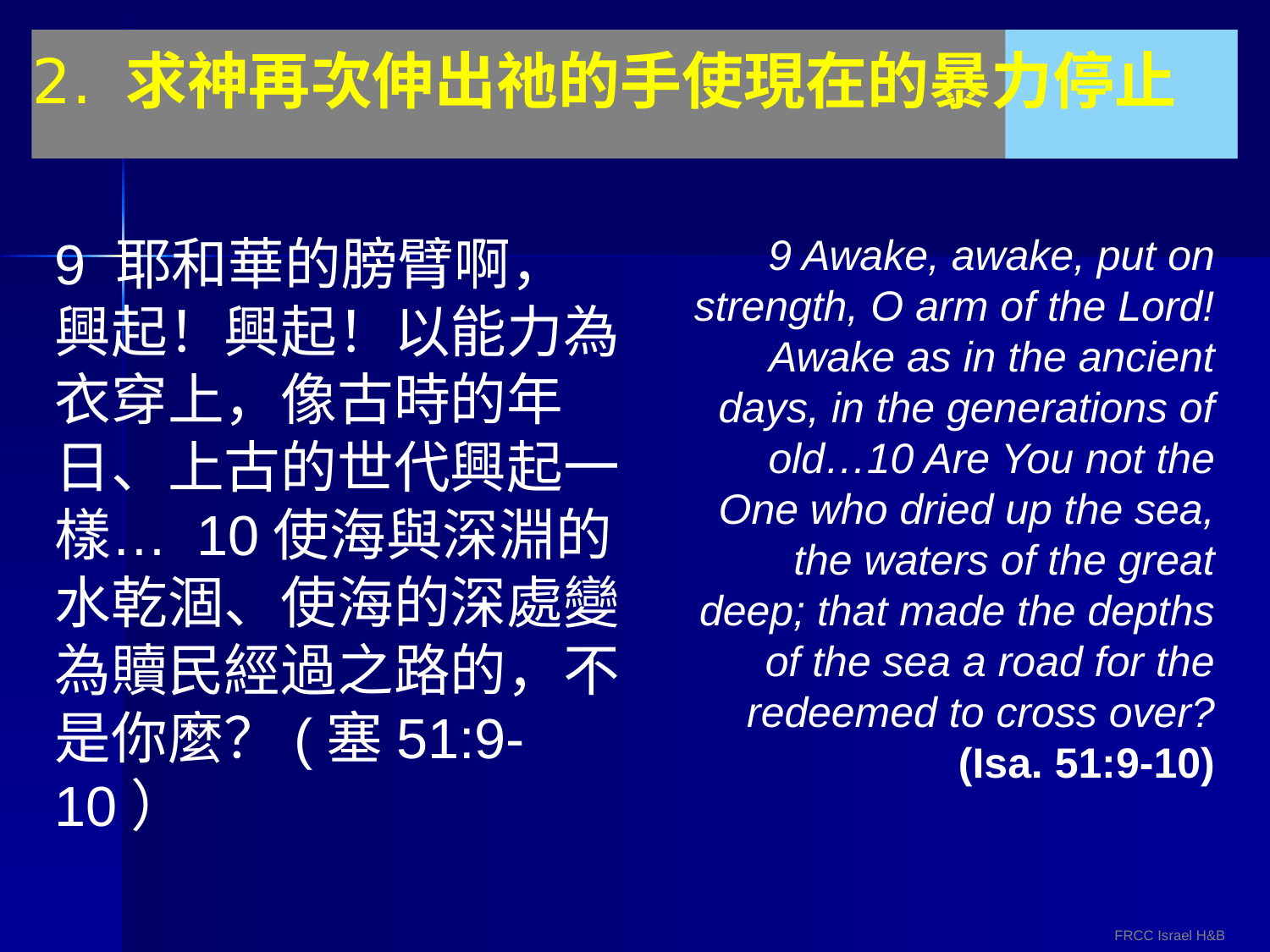

# 2. 求神再次伸出祂的手使現在的暴力停止
9 耶和華的膀臂啊，興起！興起！以能力為衣穿上，像古時的年日、上古的世代興起一樣… 10使海與深淵的水乾涸、使海的深處變為贖民經過之路的，不是你麼？(塞51:9-10）
9 Awake, awake, put on strength, O arm of the Lord! Awake as in the ancient days, in the generations of old…10 Are You not the One who dried up the sea, the waters of the great deep; that made the depths of the sea a road for the redeemed to cross over? (Isa. 51:9-10)